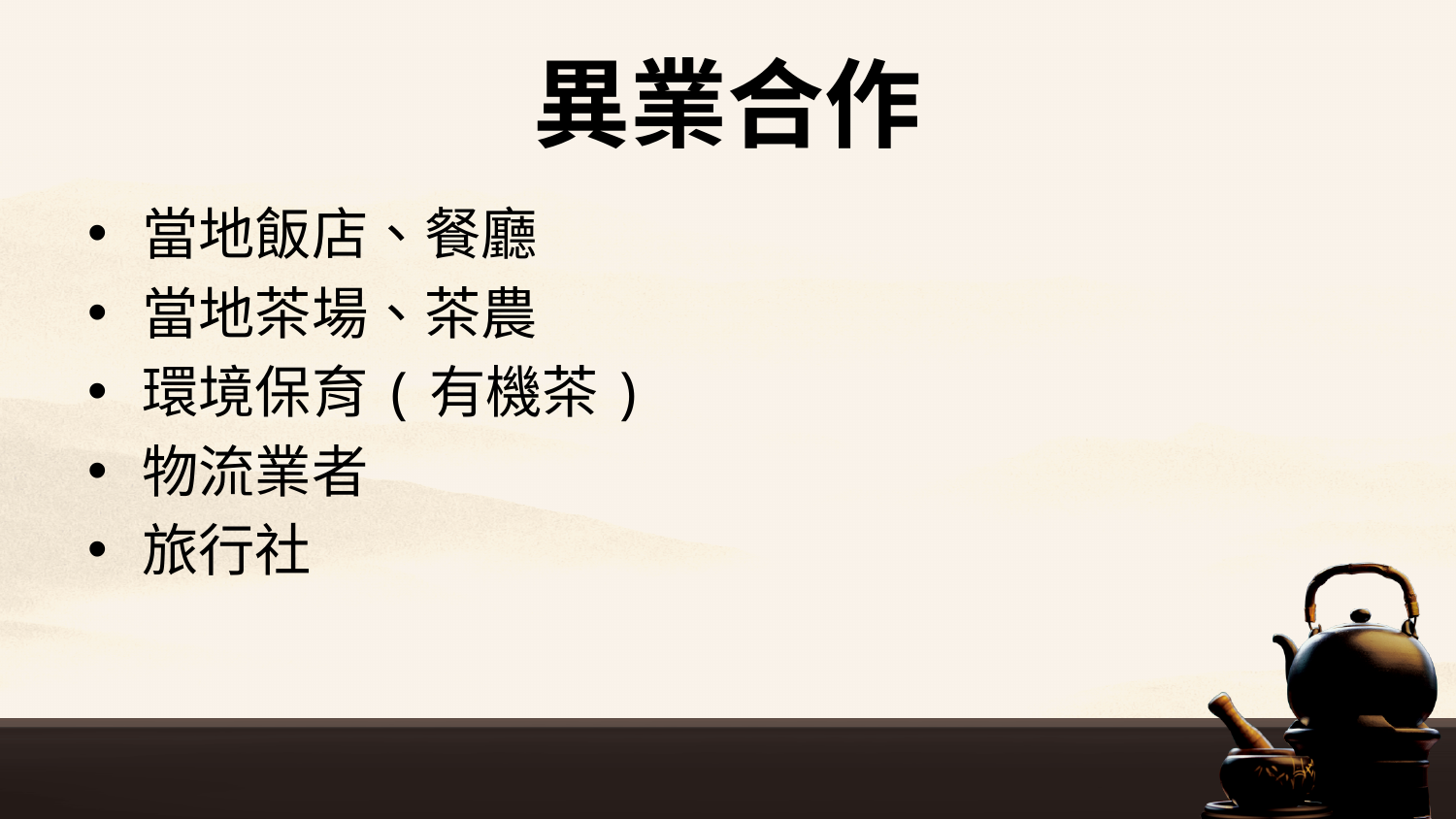

# 異業合作
當地飯店、餐廳
當地茶場、茶農
環境保育(有機茶)
物流業者
旅行社